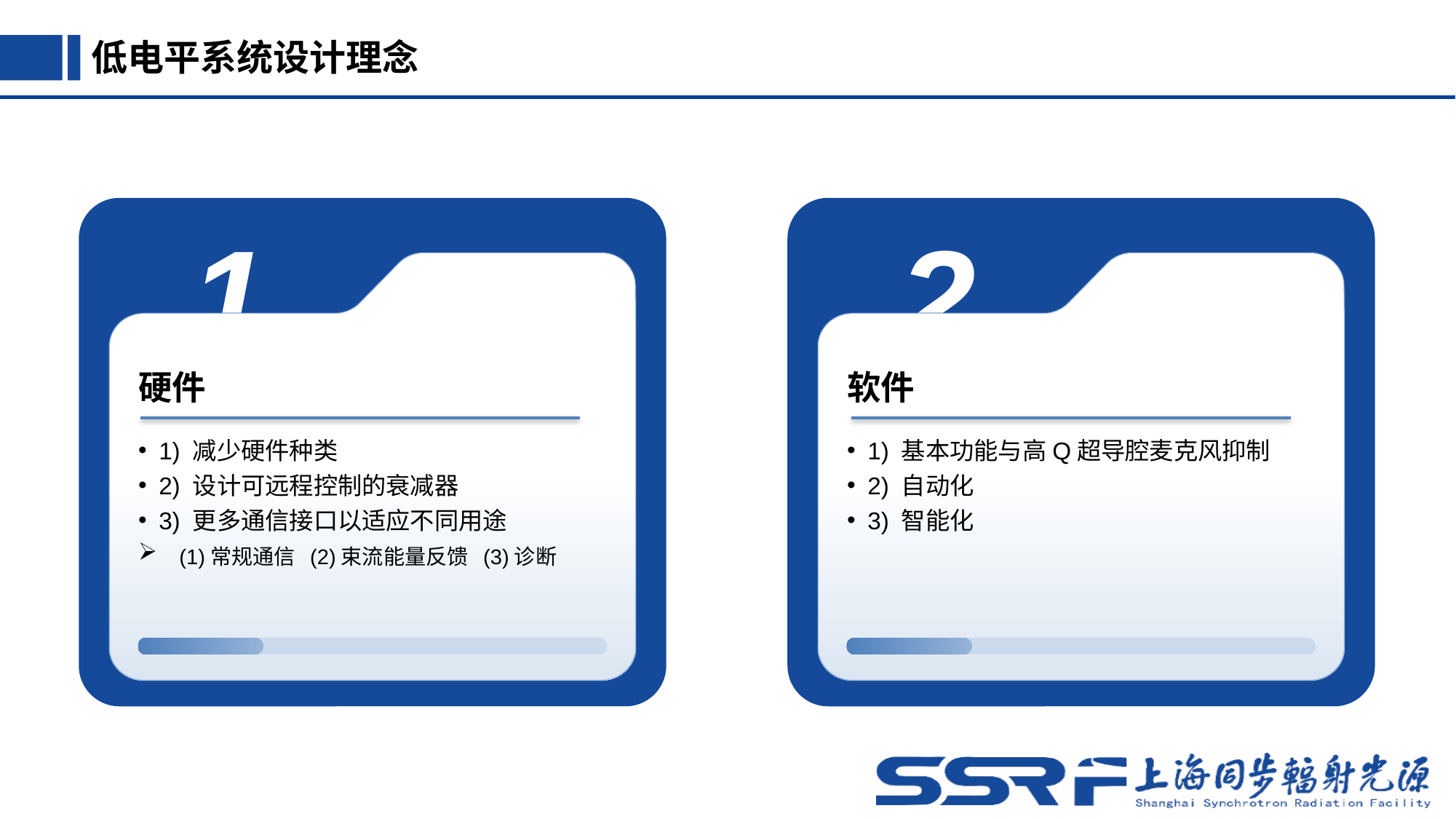

低电平系统设计理念

1
2

硬件
软件
1) 减少硬件种类
2) 设计可远程控制的衰减器
3) 更多通信接口以适应不同用途
 (1)常规通信  (2)束流能量反馈  (3)诊断
1) 基本功能与高Q超导腔麦克风抑制
2) 自动化
3) 智能化